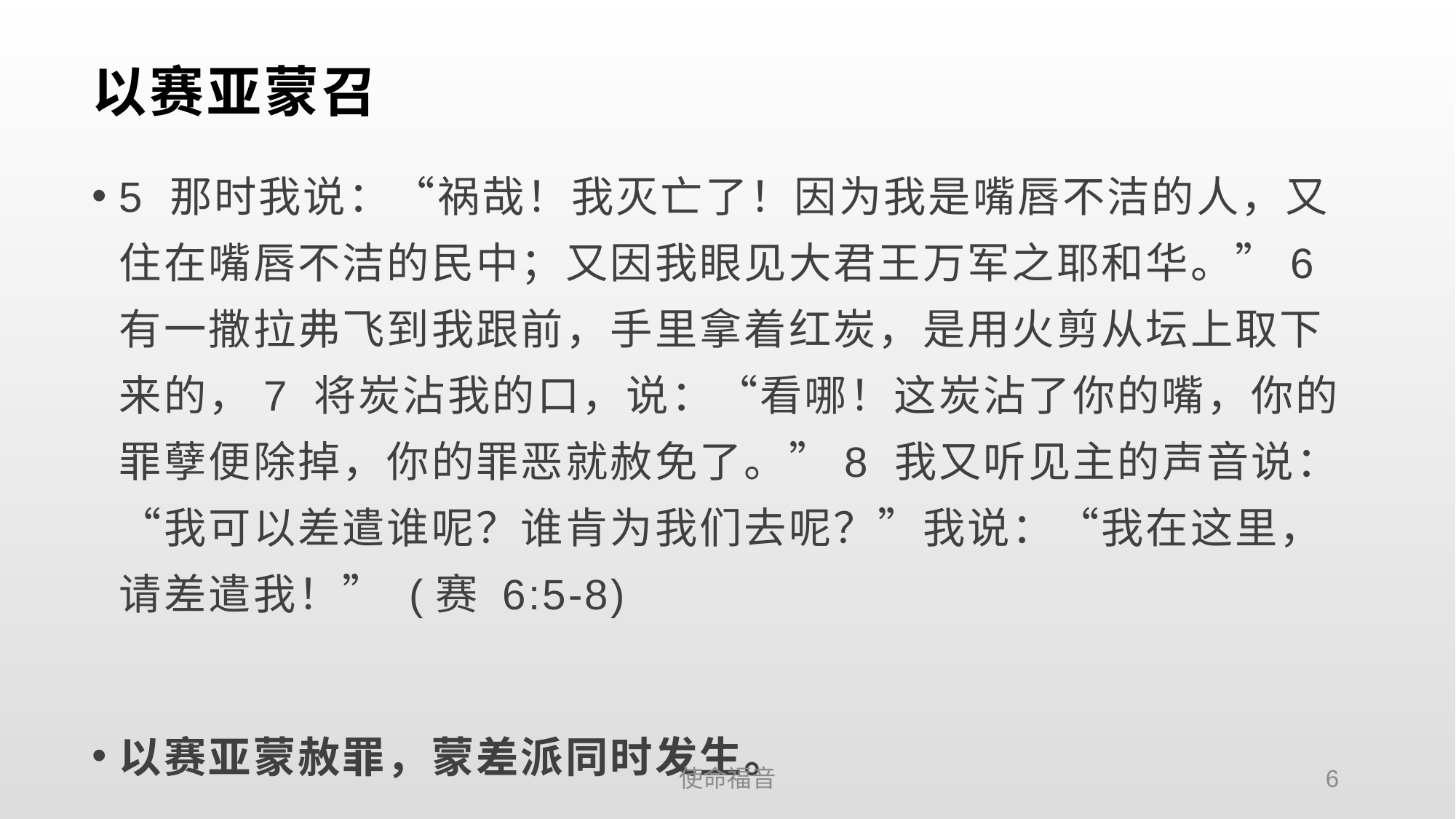

# 以赛亚蒙召
5 那时我说：“祸哉！我灭亡了！因为我是嘴唇不洁的人，又住在嘴唇不洁的民中；又因我眼见大君王万军之耶和华。”6 有一撒拉弗飞到我跟前，手里拿着红炭，是用火剪从坛上取下来的，7 将炭沾我的口，说：“看哪！这炭沾了你的嘴，你的罪孽便除掉，你的罪恶就赦免了。”8 我又听见主的声音说：“我可以差遣谁呢？谁肯为我们去呢？”我说：“我在这里，请差遣我！” (赛 6:5-8)

以赛亚蒙赦罪，蒙差派同时发生。
使命福音
6